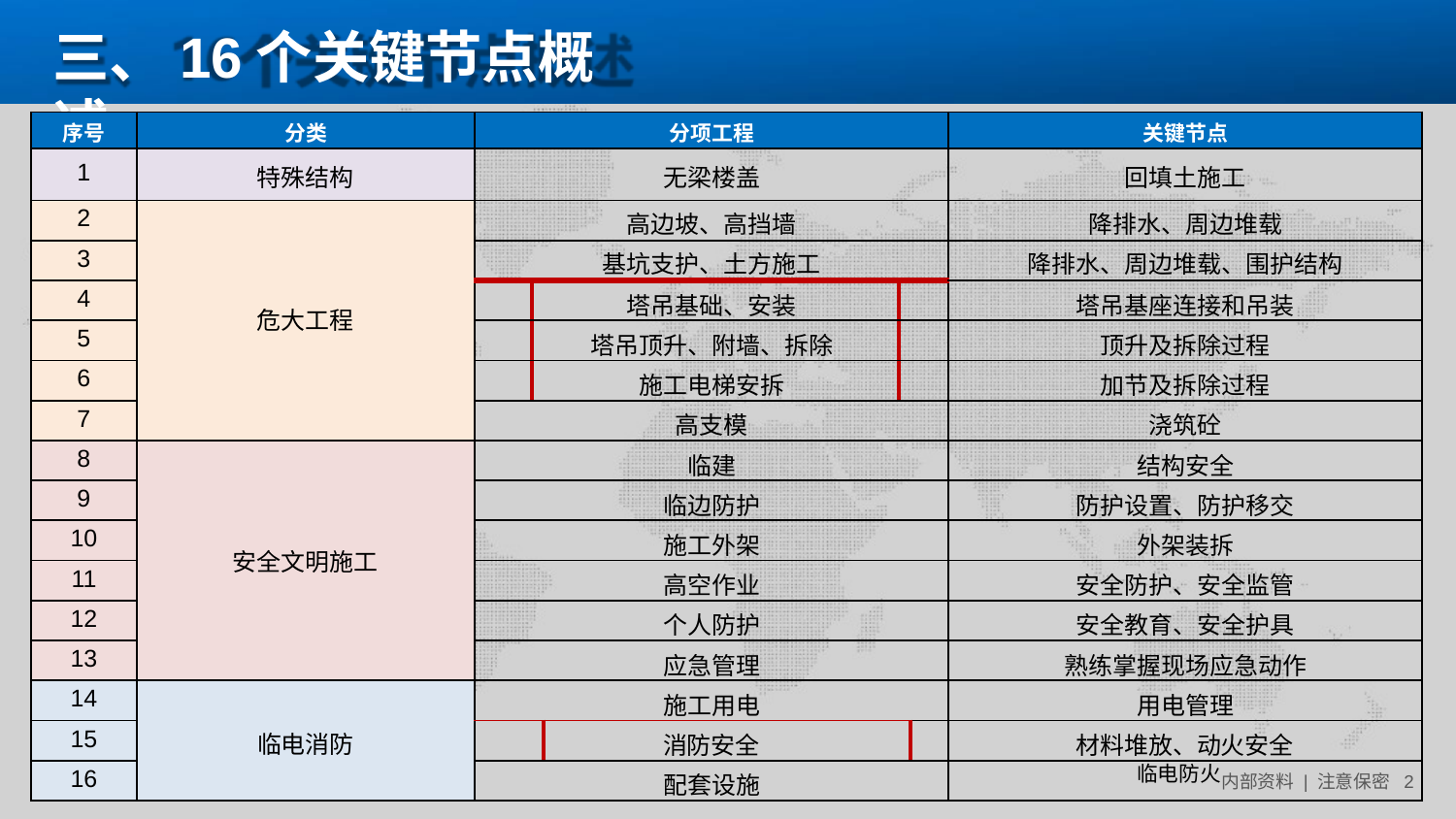

# 三、16个关键节点概述
| 序号 | 分类 | 分项工程 |  |  |  |  | 关键节点 |
| --- | --- | --- | --- | --- | --- | --- | --- |
| 1 | 特殊结构 | 无梁楼盖 |  |  |  |  | 回填土施工 |
| 2 | 危大工程 | 高边坡、高挡墙 |  |  |  |  | 降排水、周边堆载 |
| 3 |  | 基坑支护、土方施工 |  |  |  |  | 降排水、周边堆载、围护结构 |
| 4 |  |  | 塔吊基础、安装 |  |  |  | 塔吊基座连接和吊装 |
| 5 |  |  | 塔吊顶升、附墙、拆除 |  |  |  | 顶升及拆除过程 |
| 6 |  |  | 施工电梯安拆 |  |  |  | 加节及拆除过程 |
| 7 |  | 高支模 |  |  |  |  | 浇筑砼 |
| 8 | 安全文明施工 | 临建 |  |  |  |  | 结构安全 |
| 9 |  | 临边防护 |  |  |  |  | 防护设置、防护移交 |
| 10 |  | 施工外架 |  |  |  |  | 外架装拆 |
| 11 |  | 高空作业 |  |  |  |  | 安全防护、安全监管 |
| 12 |  | 个人防护 |  |  |  |  | 安全教育、安全护具 |
| 13 |  | 应急管理 |  |  |  |  | 熟练掌握现场应急动作 |
| 14 | 临电消防 | 施工用电 |  |  |  |  | 用电管理 |
| 15 |  |  |  | 消防安全 |  |  | 材料堆放、动火安全 |
| 16 |  | 配套设施 |  |  |  |  | 临电防火内部资料 | 注意保密 2 |